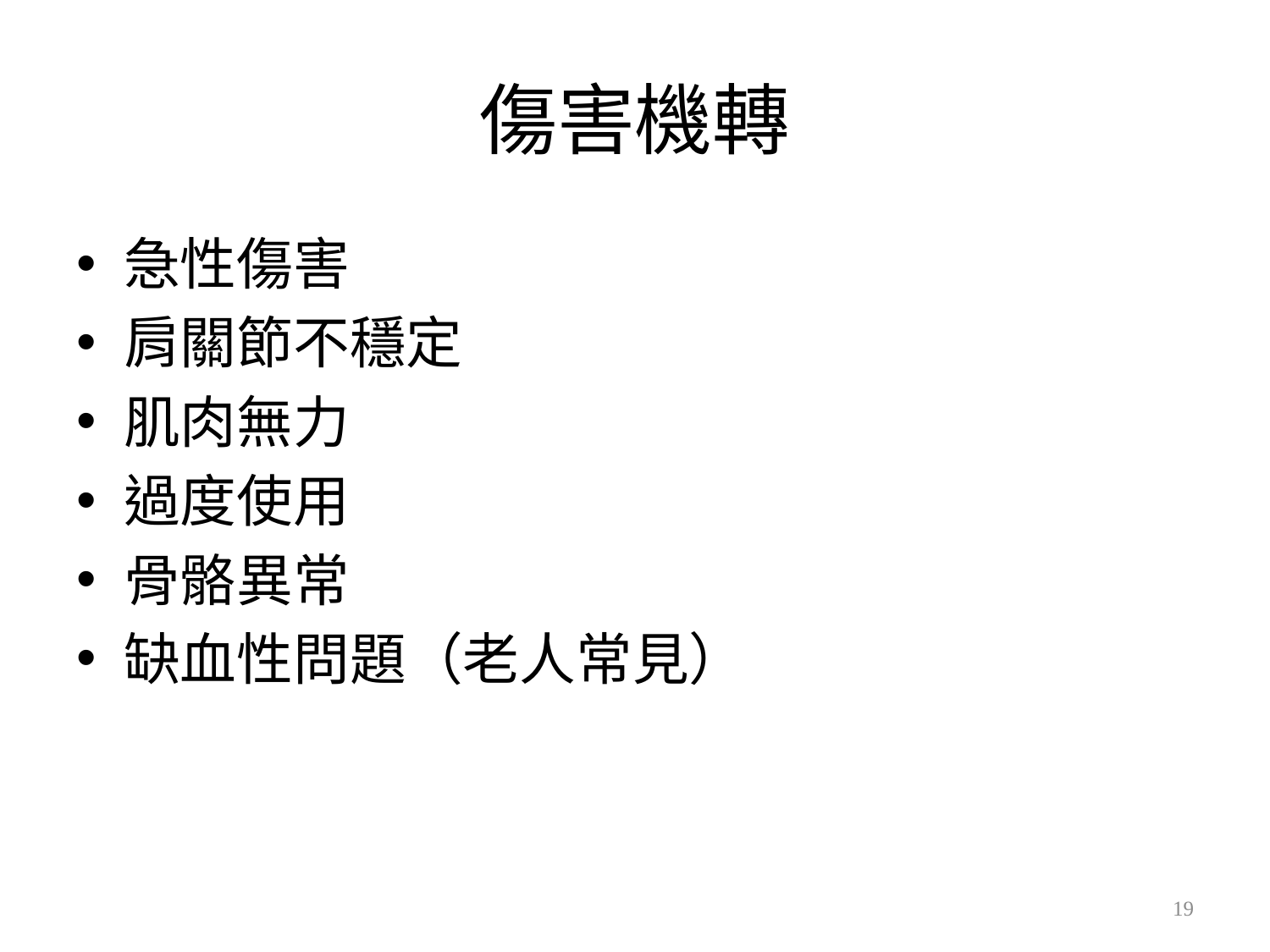

# 傷害機轉
急性傷害
肩關節不穩定
肌肉無力
過度使用
骨骼異常
缺血性問題（老人常見）
19